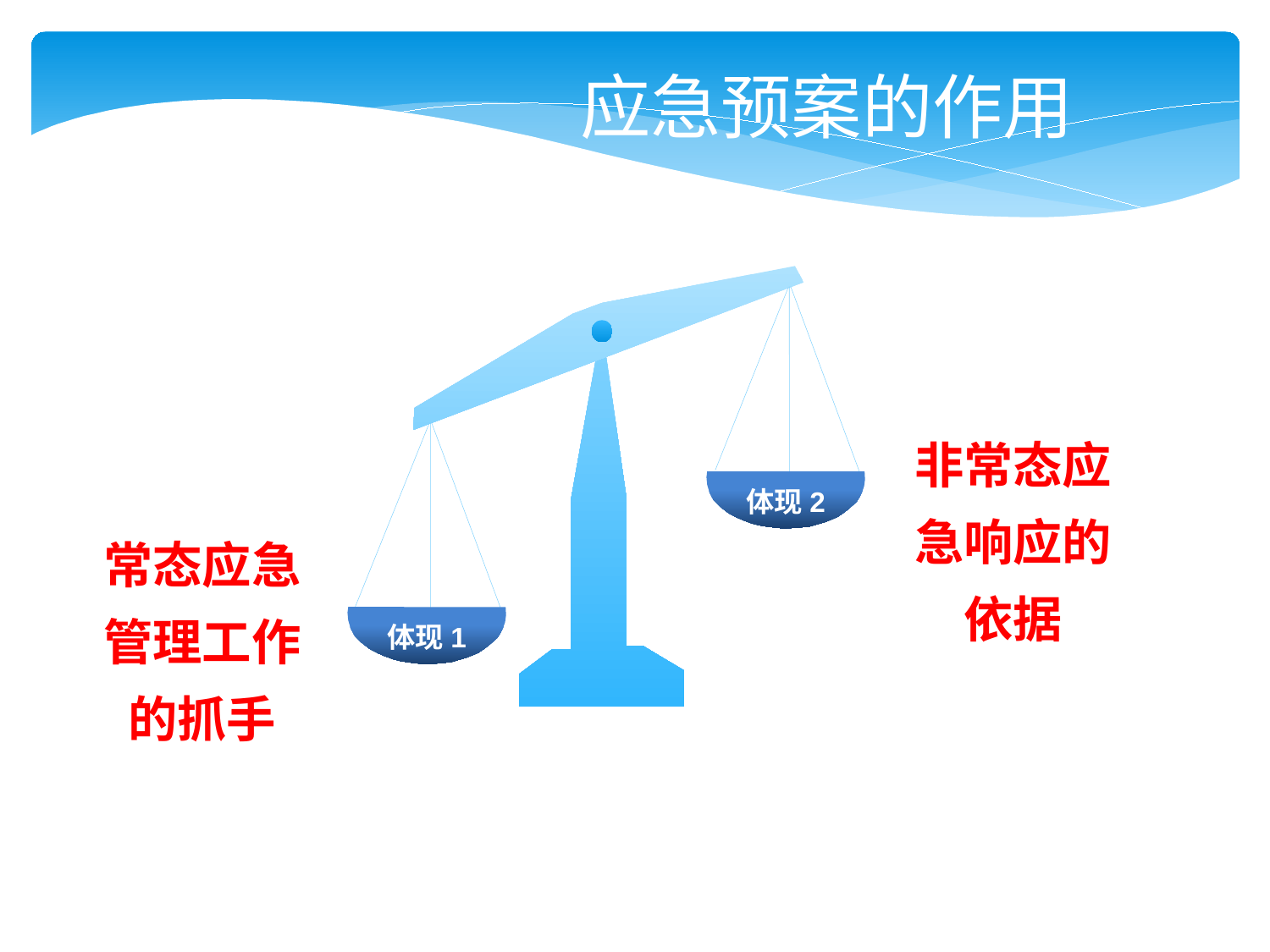

应急预案的作用

非常态应急响应的依据

体现2
常态应急管理工作的抓手
体现1

31